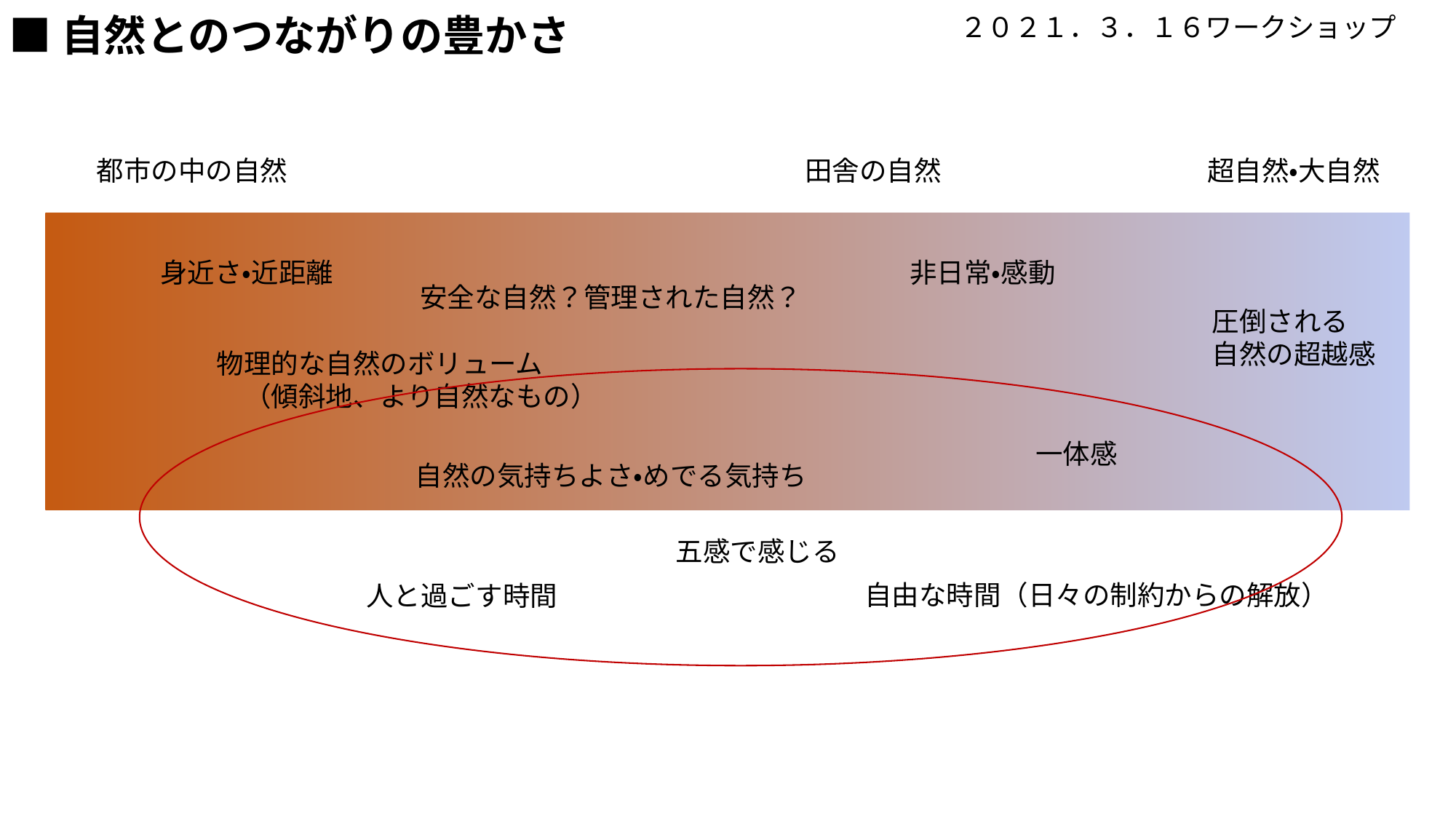

■自然とのつながりの豊かさ
２０２１．３．１６ワークショップ
都市の中の自然
田舎の自然
超自然・大自然

身近さ・近距離
非日常・感動
安全な自然？管理された自然？
圧倒される
自然の超越感
物理的な自然のボリューム
　（傾斜地、より自然なもの）

一体感
自然の気持ちよさ・めでる気持ち
五感で感じる
自由な時間（日々の制約からの解放）
人と過ごす時間